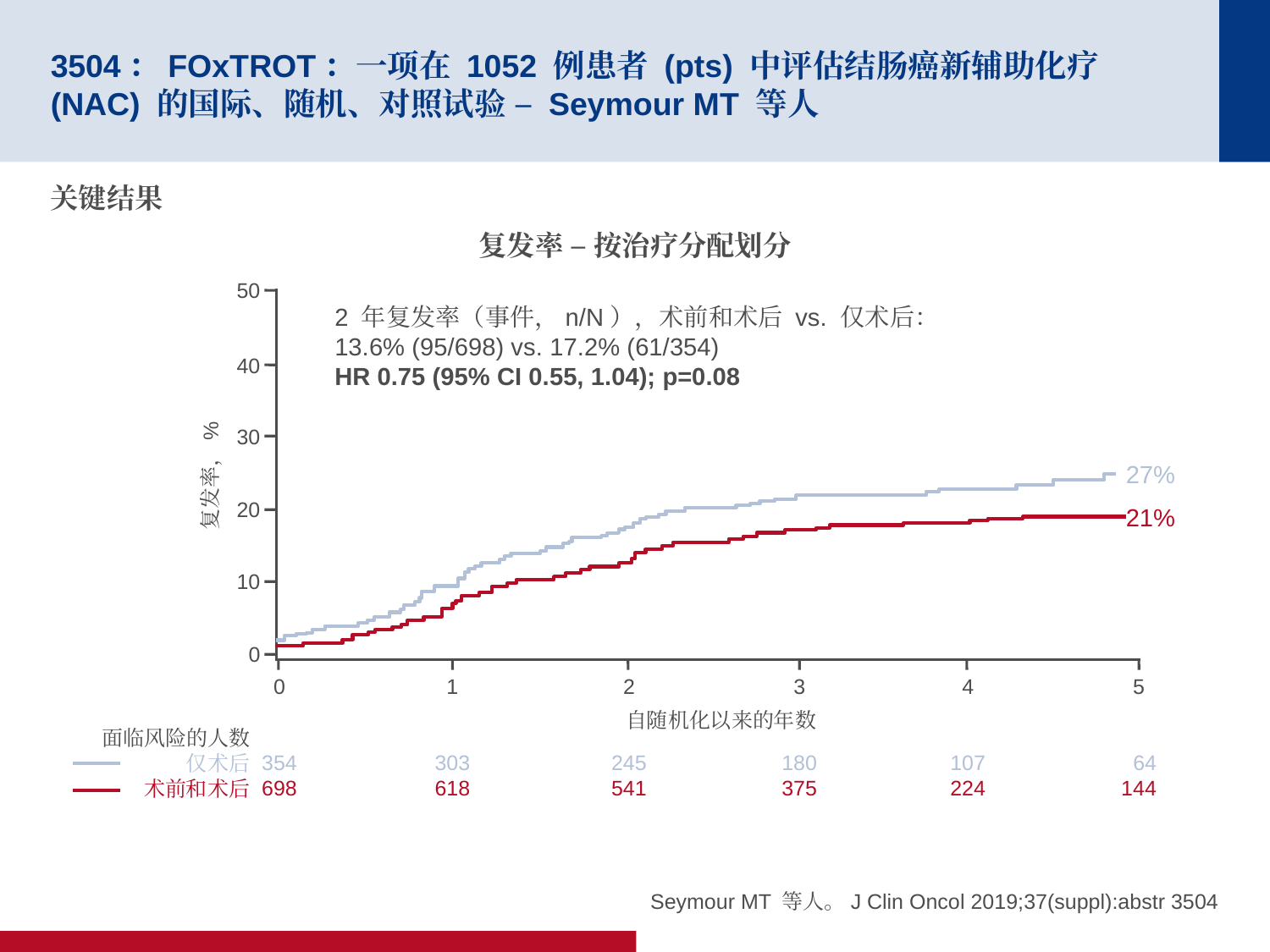

# 3504：FOxTROT：一项在 1052 例患者 (pts) 中评估结肠癌新辅助化疗 (NAC) 的国际、随机、对照试验 – Seymour MT 等人
关键结果
复发率 – 按治疗分配划分
50

40

30

复发率，%
20

10

0

0

354
698
1

303
618

2

245
541
3

180
375

4

107
224
5

64
144
自随机化以来的年数
面临风险的人数
仅术后
术前和术后
2 年复发率（事件，n/N），术前和术后 vs. 仅术后：
13.6% (95/698) vs. 17.2% (61/354)
HR 0.75 (95% CI 0.55, 1.04); p=0.08
27%

21%

Seymour MT 等人。J Clin Oncol 2019;37(suppl):abstr 3504